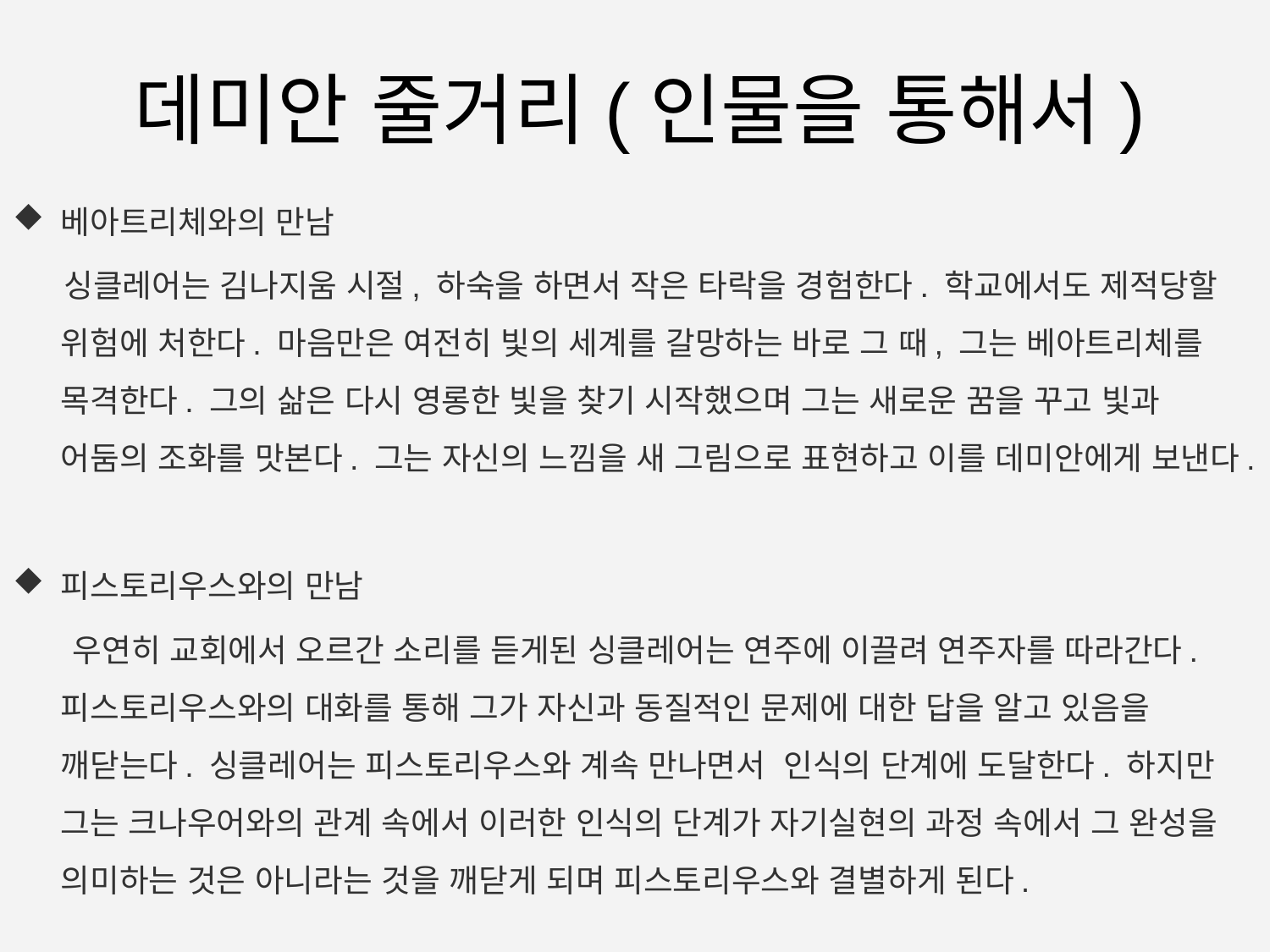

데미안 줄거리(인물을 통해서)
베아트리체와의 만남
     싱클레어는 김나지움 시절, 하숙을 하면서 작은 타락을 경험한다. 학교에서도 제적당할 위험에 처한다. 마음만은 여전히 빛의 세계를 갈망하는 바로 그 때, 그는 베아트리체를 목격한다. 그의 삶은 다시 영롱한 빛을 찾기 시작했으며 그는 새로운 꿈을 꾸고 빛과 어둠의 조화를 맛본다. 그는 자신의 느낌을 새 그림으로 표현하고 이를 데미안에게 보낸다.

피스토리우스와의 만남
      우연히 교회에서 오르간 소리를 듣게된 싱클레어는 연주에 이끌려 연주자를 따라간다. 피스토리우스와의 대화를 통해 그가 자신과 동질적인 문제에 대한 답을 알고 있음을 깨닫는다. 싱클레어는 피스토리우스와 계속 만나면서  인식의 단계에 도달한다. 하지만 그는 크나우어와의 관계 속에서 이러한 인식의 단계가 자기실현의 과정 속에서 그 완성을 의미하는 것은 아니라는 것을 깨닫게 되며 피스토리우스와 결별하게 된다.